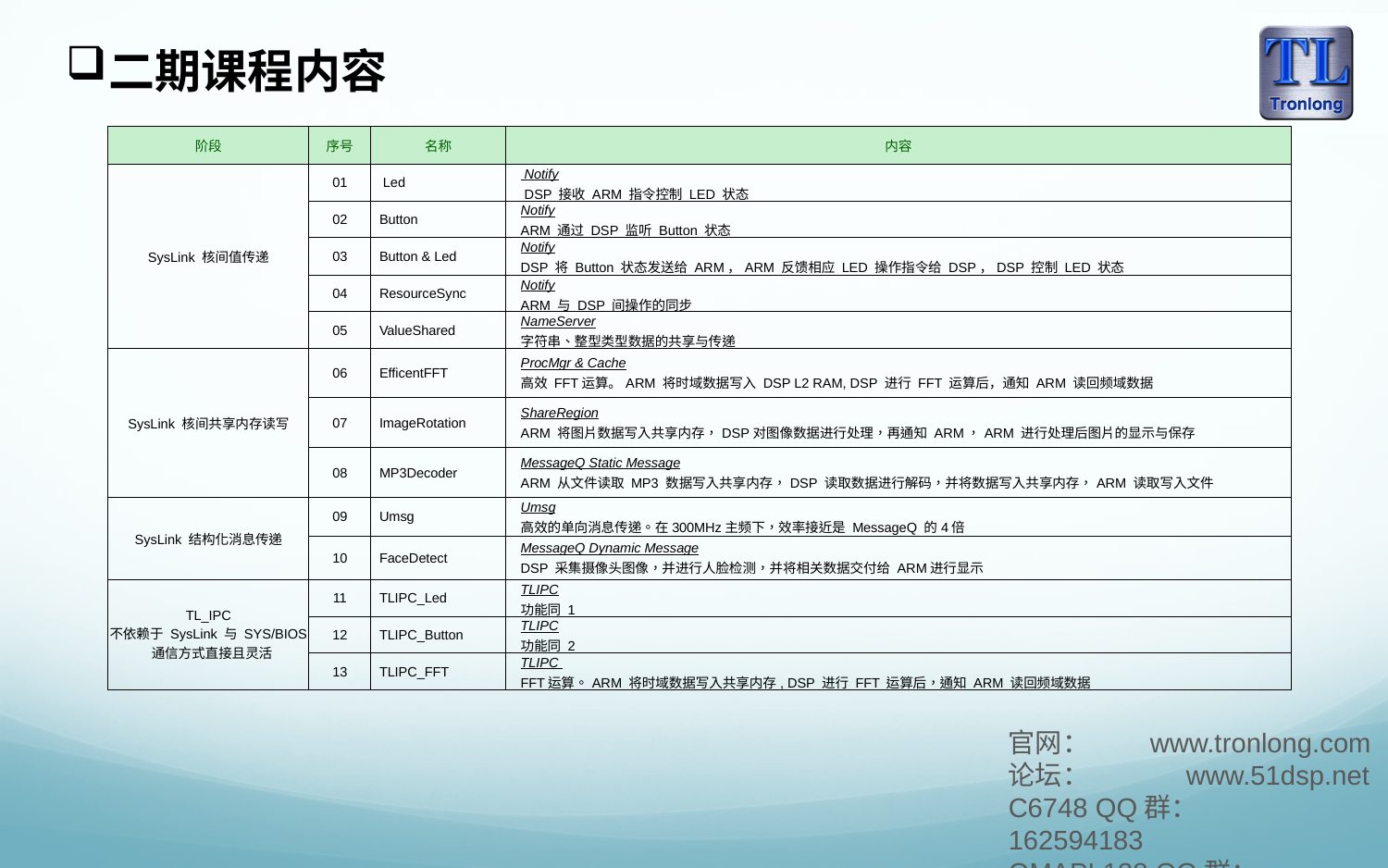

二期课程内容
| 阶段 | 序号 | 名称 | 内容 |
| --- | --- | --- | --- |
| SysLink 核间值传递 | 01 | Led | Notify DSP 接收 ARM 指令控制 LED 状态 |
|  | 02 | Button | Notify ARM 通过 DSP 监听 Button 状态 |
|  | 03 | Button & Led | Notify DSP 将 Button 状态发送给 ARM，ARM 反馈相应 LED 操作指令给 DSP，DSP 控制 LED 状态 |
|  | 04 | ResourceSync | Notify ARM 与 DSP 间操作的同步 |
|  | 05 | ValueShared | NameServer 字符串、整型类型数据的共享与传递 |
| SysLink 核间共享内存读写 | 06 | EfficentFFT | ProcMgr & Cache 高效 FFT运算。ARM 将时域数据写入 DSP L2 RAM, DSP 进行 FFT 运算后，通知 ARM 读回频域数据 |
|  | 07 | ImageRotation | ShareRegion ARM 将图片数据写入共享内存，DSP对图像数据进行处理，再通知 ARM，ARM 进行处理后图片的显示与保存 |
|  | 08 | MP3Decoder | MessageQ Static Message ARM 从文件读取 MP3 数据写入共享内存，DSP 读取数据进行解码，并将数据写入共享内存，ARM 读取写入文件 |
| SysLink 结构化消息传递 | 09 | Umsg | Umsg 高效的单向消息传递。在300MHz主频下，效率接近是 MessageQ 的4倍 |
|  | 10 | FaceDetect | MessageQ Dynamic Message DSP 采集摄像头图像，并进行人脸检测，并将相关数据交付给 ARM进行显示 |
| TL\_IPC 不依赖于 SysLink 与 SYS/BIOS 通信方式直接且灵活 | 11 | TLIPC\_Led | TLIPC 功能同 1 |
|  | 12 | TLIPC\_Button | TLIPC 功能同 2 |
|  | 13 | TLIPC\_FFT | TLIPC FFT运算。ARM 将时域数据写入共享内存, DSP 进行 FFT 运算后，通知 ARM 读回频域数据 |